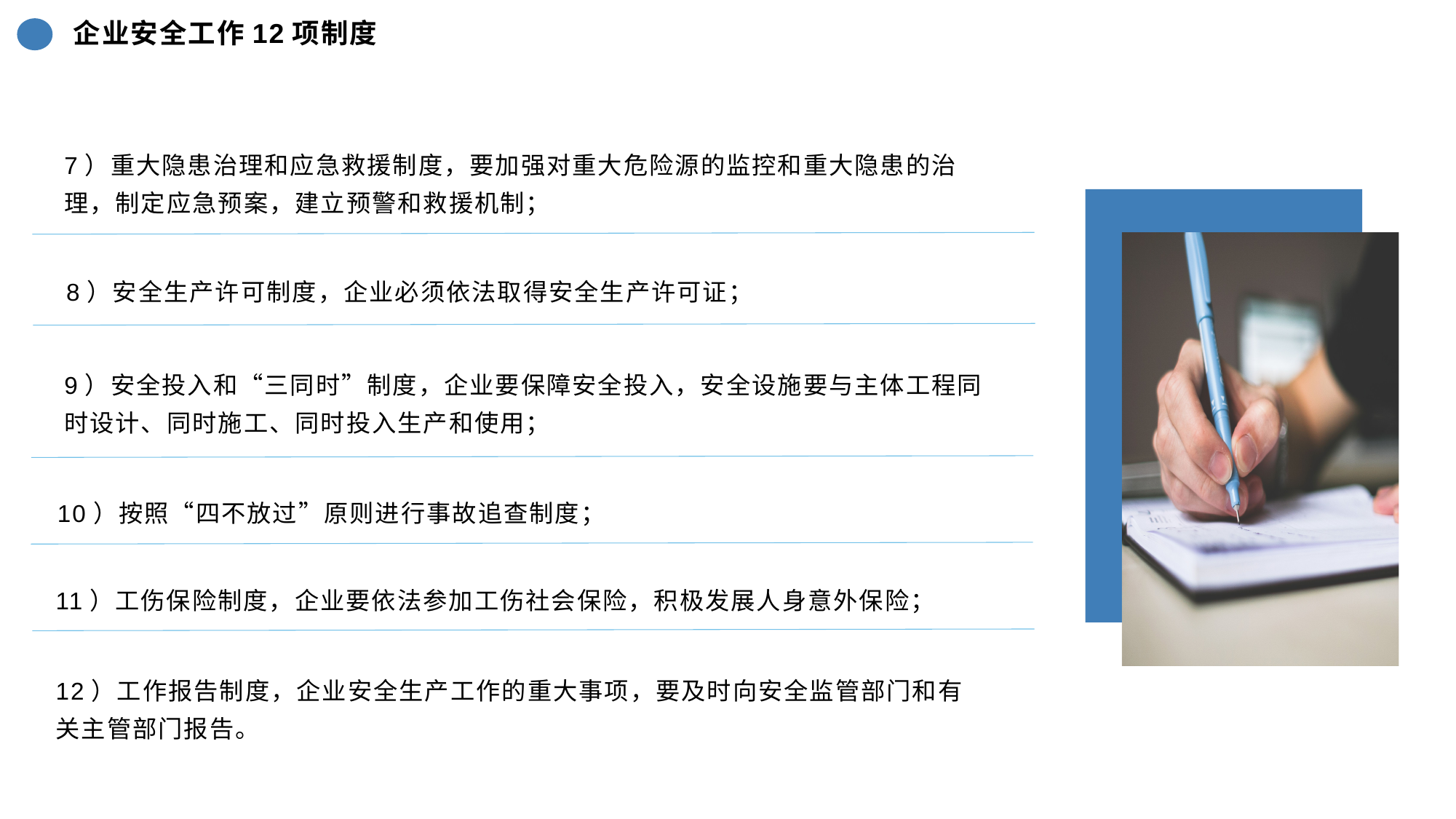

企业安全工作12项制度
7）重大隐患治理和应急救援制度，要加强对重大危险源的监控和重大隐患的治理，制定应急预案，建立预警和救援机制；

8）安全生产许可制度，企业必须依法取得安全生产许可证；

9）安全投入和“三同时”制度，企业要保障安全投入，安全设施要与主体工程同时设计、同时施工、同时投入生产和使用；

10）按照“四不放过”原则进行事故追查制度；

11）工伤保险制度，企业要依法参加工伤社会保险，积极发展人身意外保险；

12）工作报告制度，企业安全生产工作的重大事项，要及时向安全监管部门和有关主管部门报告。